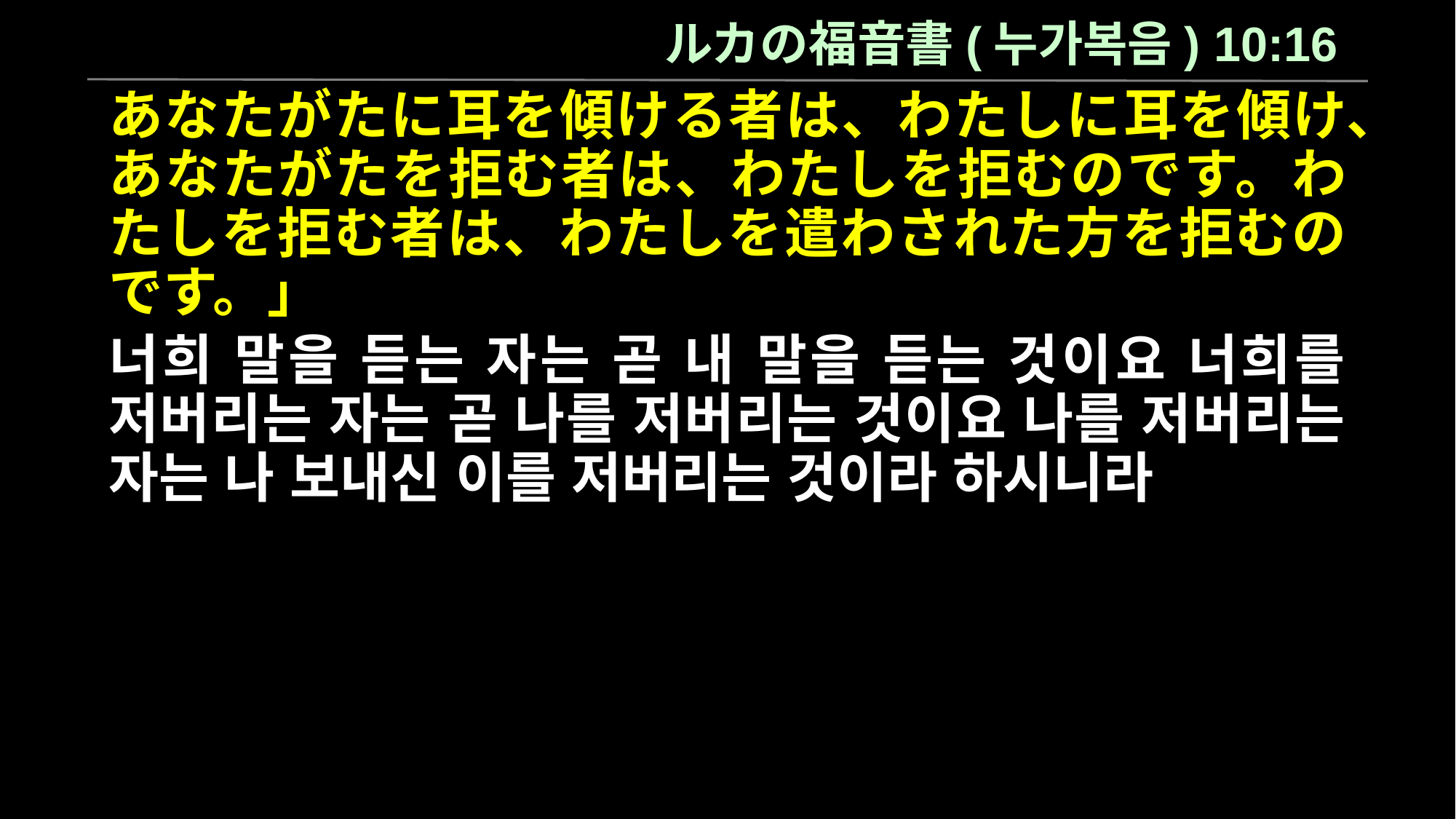

ルカの福音書(누가복음) 10:16

あなたがたに耳を傾ける者は、わたしに耳を傾け、あなたがたを拒む者は、わたしを拒むのです。わたしを拒む者は、わたしを遣わされた方を拒むのです。」
너희 말을 듣는 자는 곧 내 말을 듣는 것이요 너희를 저버리는 자는 곧 나를 저버리는 것이요 나를 저버리는 자는 나 보내신 이를 저버리는 것이라 하시니라